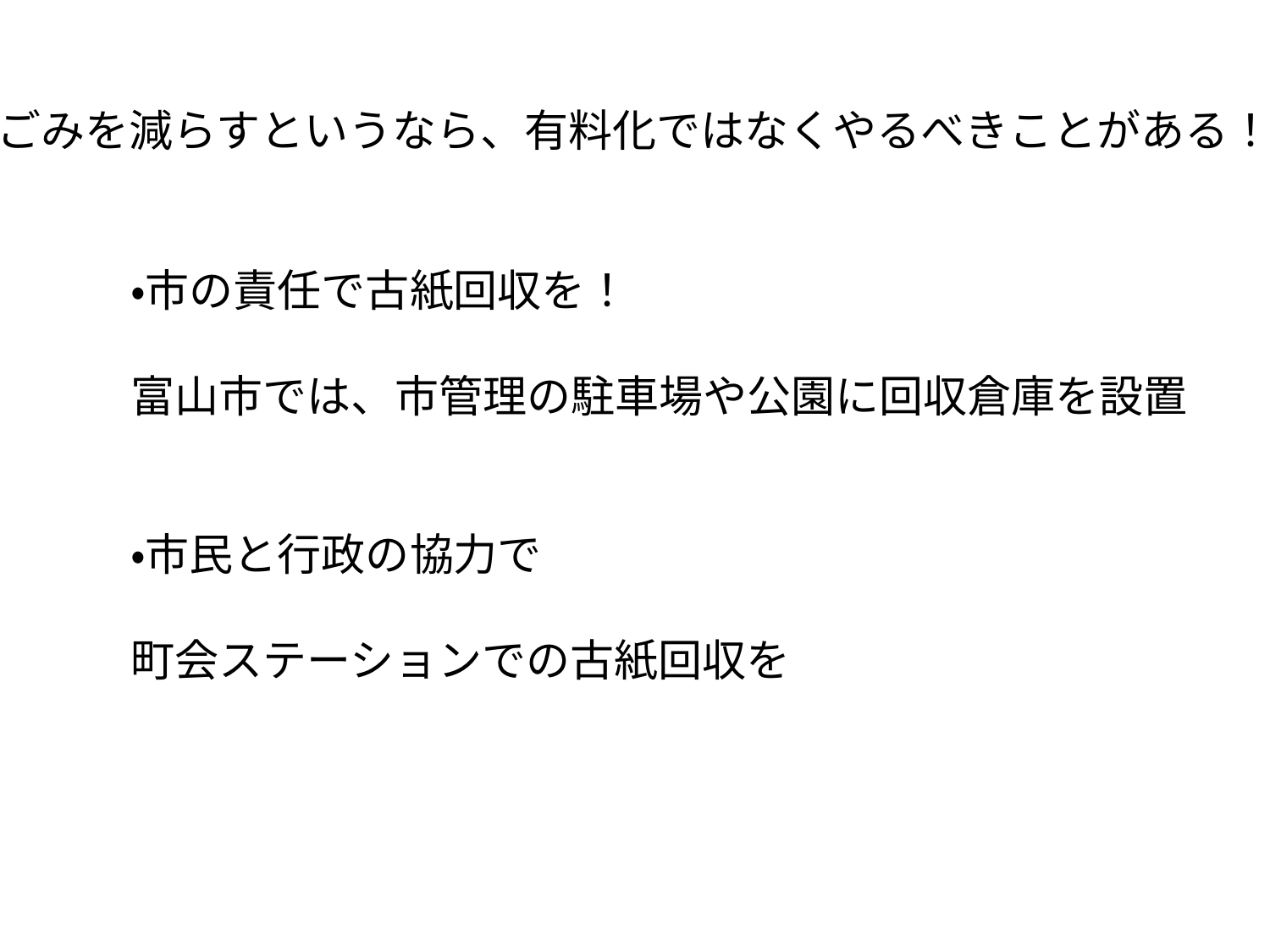

ごみを減らすというなら、有料化ではなくやるべきことがある！
・市の責任で古紙回収を！

富山市では、市管理の駐車場や公園に回収倉庫を設置

・市民と行政の協力で

町会ステーションでの古紙回収を